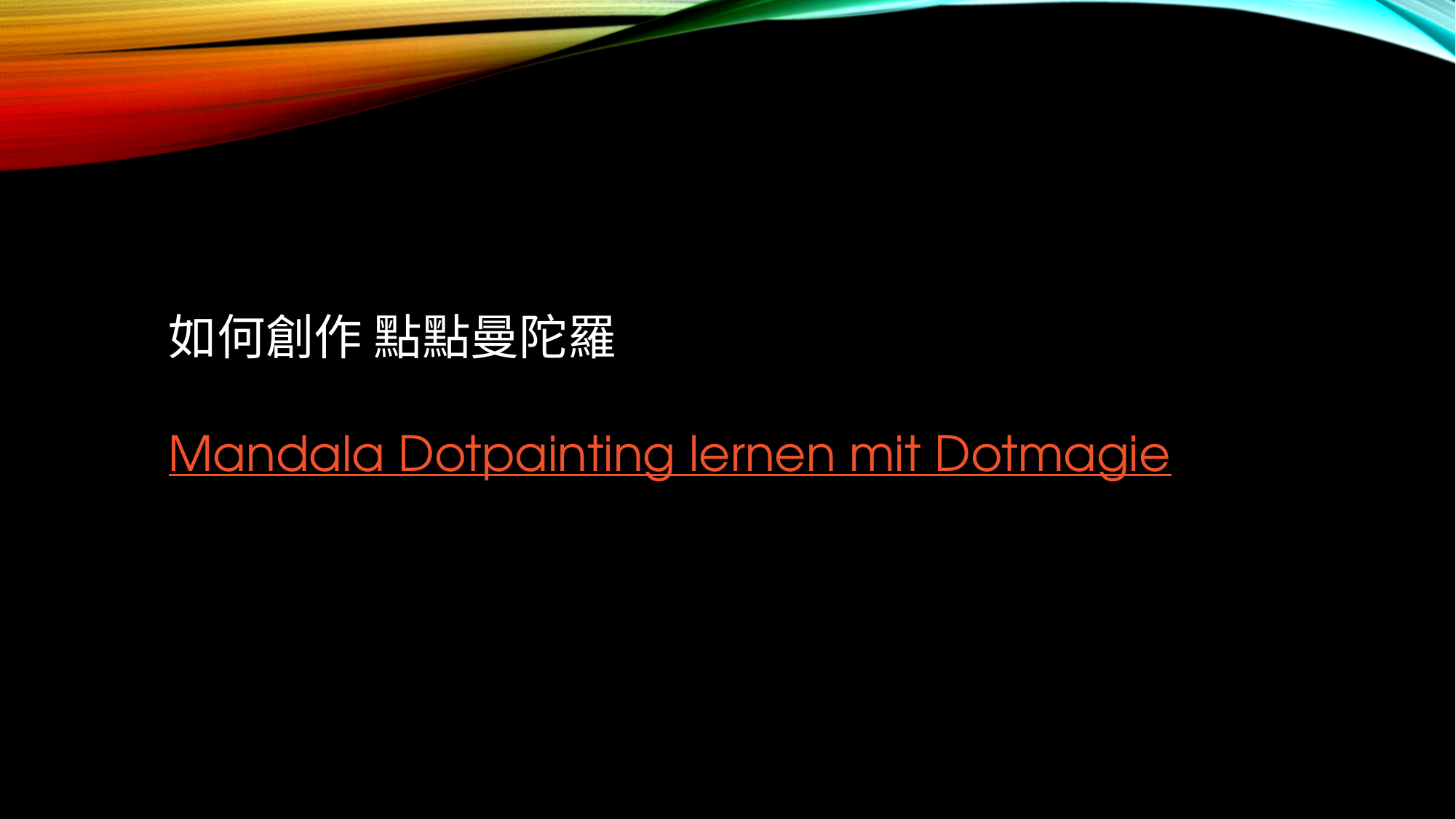

如何創作 點點曼陀羅

Mandala Dotpainting lernen mit Dotmagie